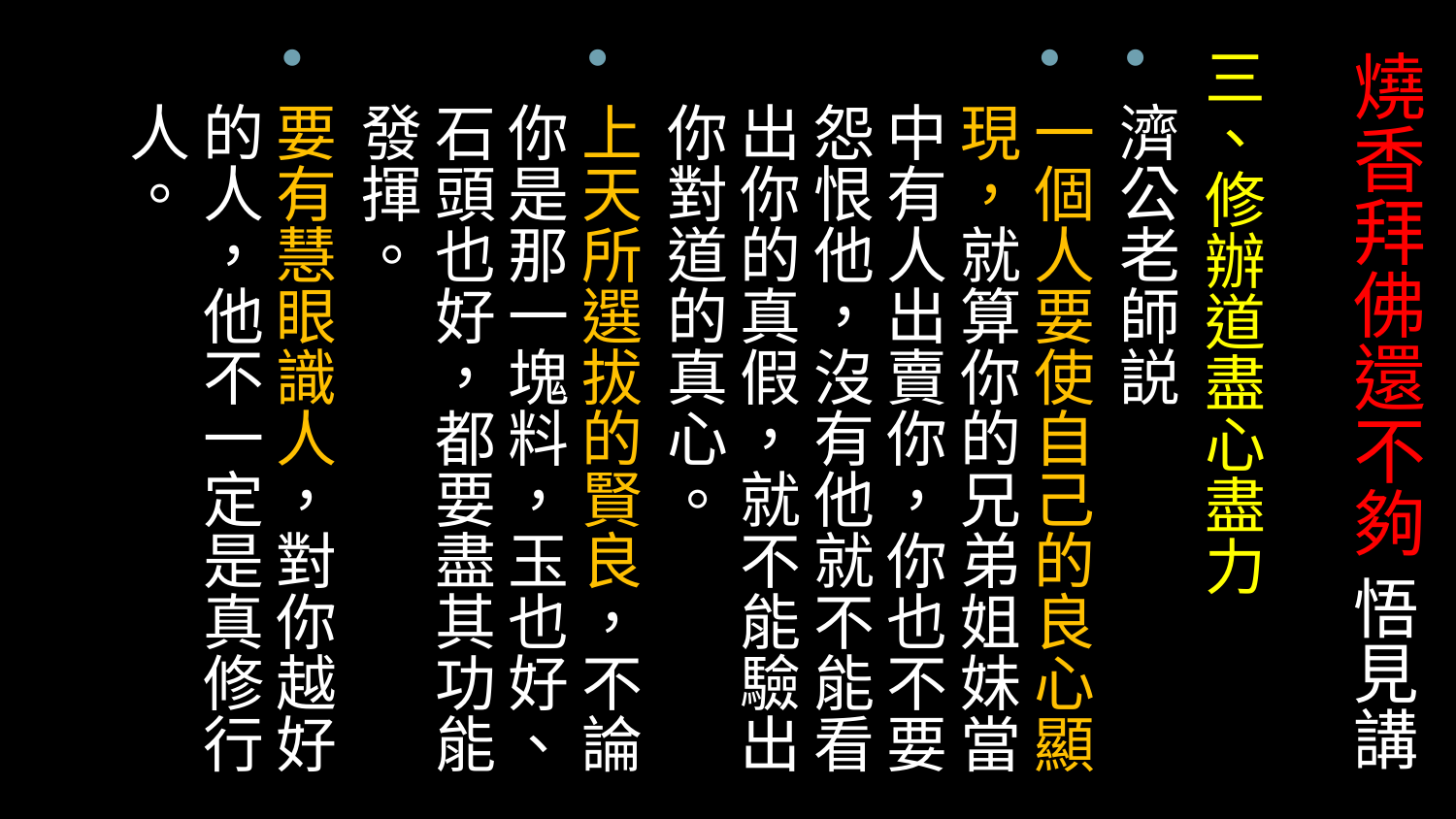

三、修辦道盡心盡力
濟公老師説
一個人要使自己的良心顯現，就算你的兄弟姐妹當中有人出賣你，你也不要怨恨他，沒有他就不能看出你的真假，就不能驗出你對道的真心。
上天所選拔的賢良，不論你是那一塊料，玉也好、石頭也好，都要盡其功能發揮。
要有慧眼識人，對你越好的人，他不一定是真修行人。

# 燒香拜佛還不夠 悟見講